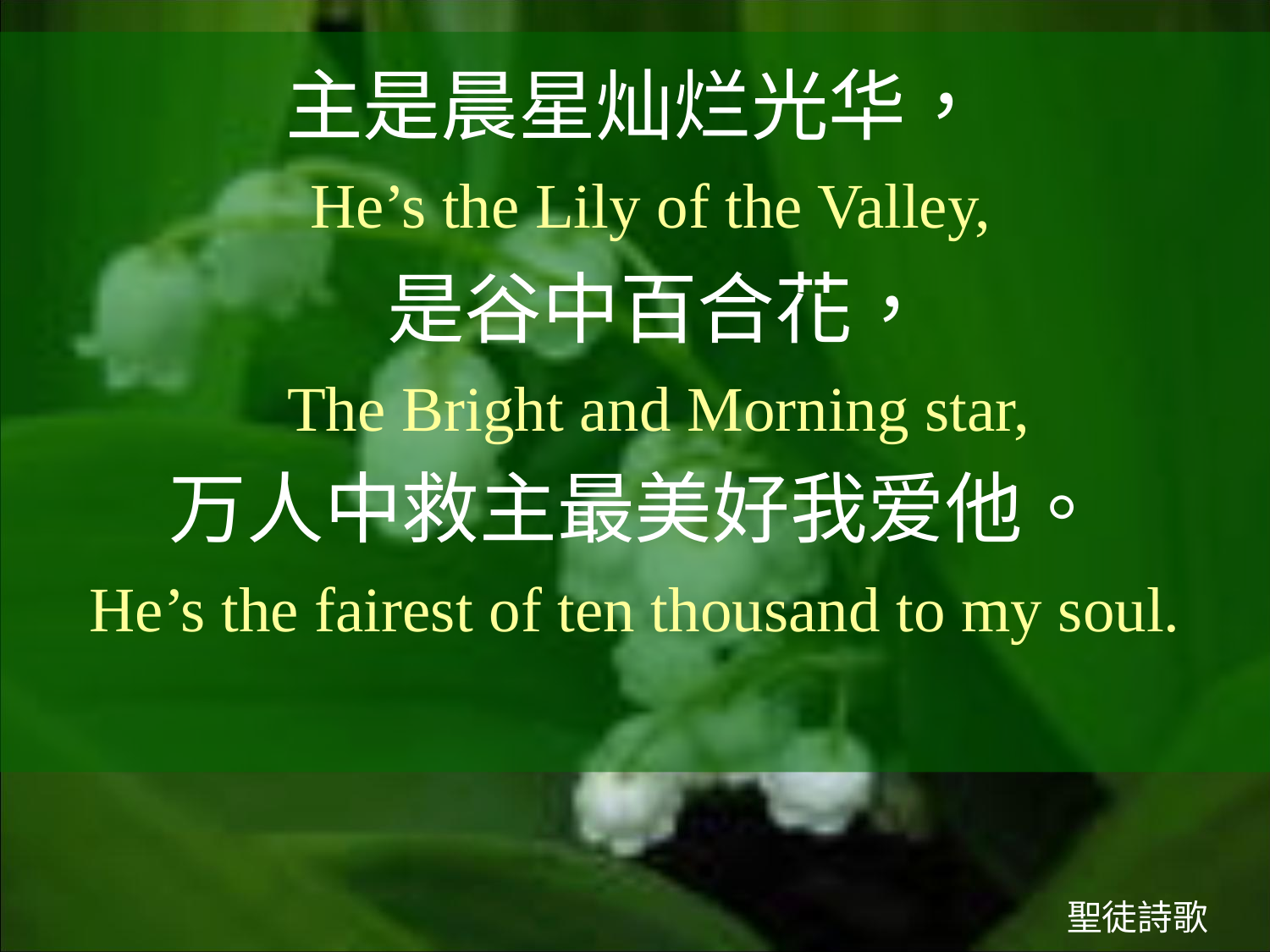

主是晨星灿烂光华，
He’s the Lily of the Valley,
是谷中百合花，
The Bright and Morning star,
万人中救主最美好我爱他。
He’s the fairest of ten thousand to my soul.

聖徒詩歌